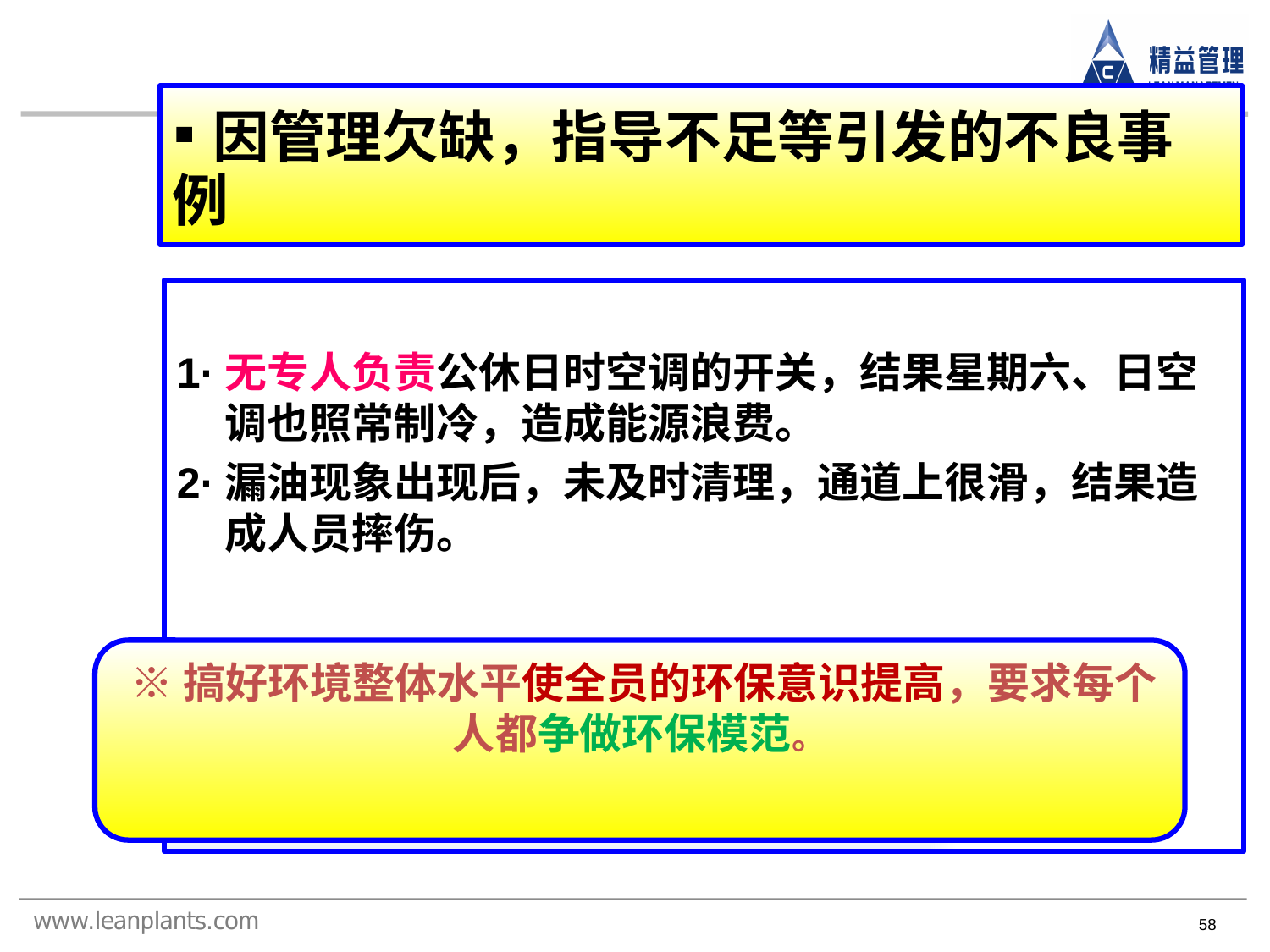

# ·因管理欠缺，指导不足等引发的不良事例

1·无专人负责公休日时空调的开关，结果星期六、日空调也照常制冷，造成能源浪费。
2·漏油现象出现后，未及时清理，通道上很滑，结果造成人员摔伤。

 ※搞好环境整体水平使全员的环保意识提高，要求每个人都争做环保模范。